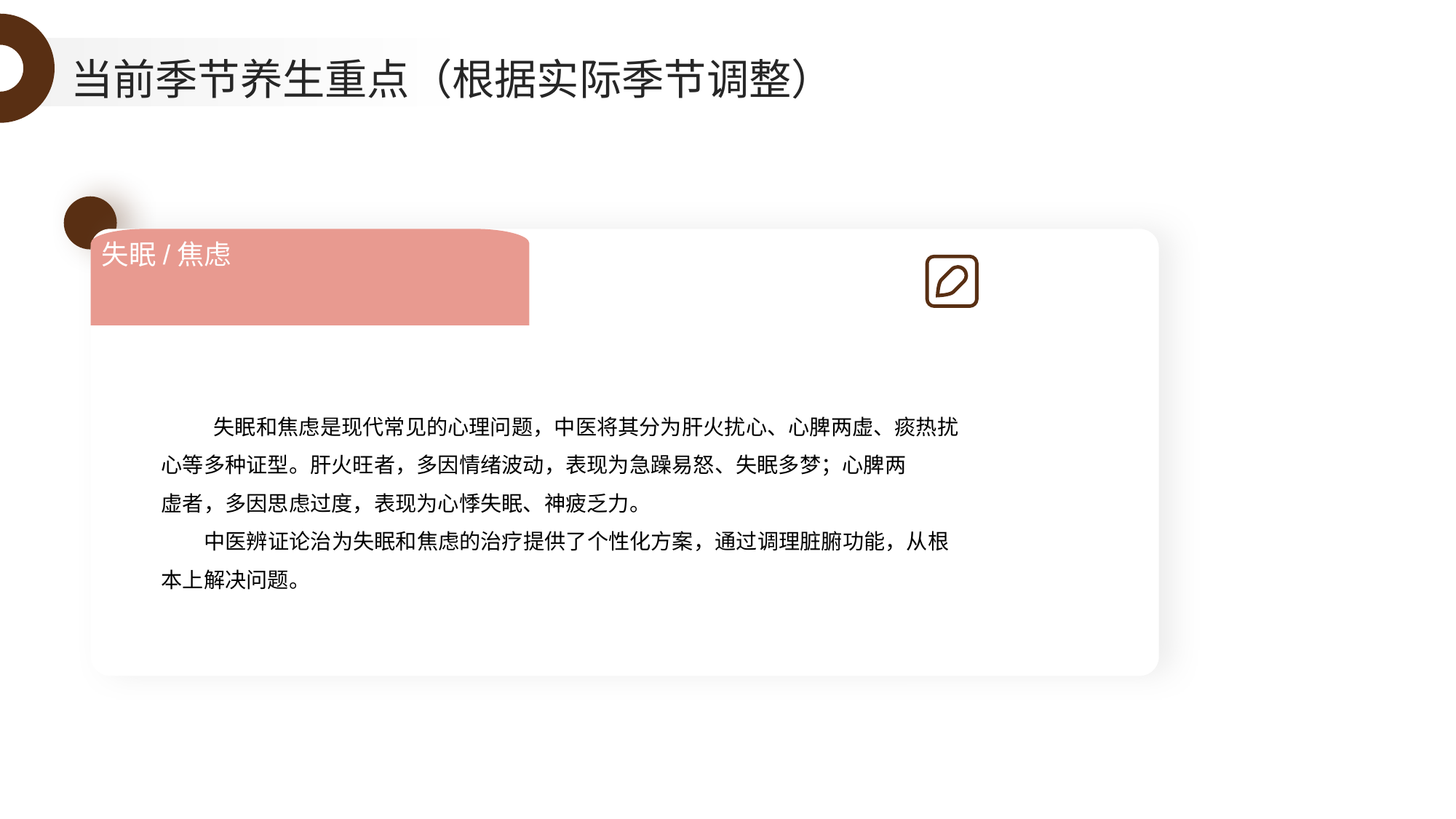

当前季节养生重点（根据实际季节调整）

失眠/焦虑

          失眠和焦虑是现代常见的心理问题，中医将其分为肝火扰心、心脾两虚、痰热扰心等多种证型。肝火旺者，多因情绪波动，表现为急躁易怒、失眠多梦；心脾两
虚者，多因思虑过度，表现为心悸失眠、神疲乏力。
        中医辨证论治为失眠和焦虑的治疗提供了个性化方案，通过调理脏腑功能，从根本上解决问题。